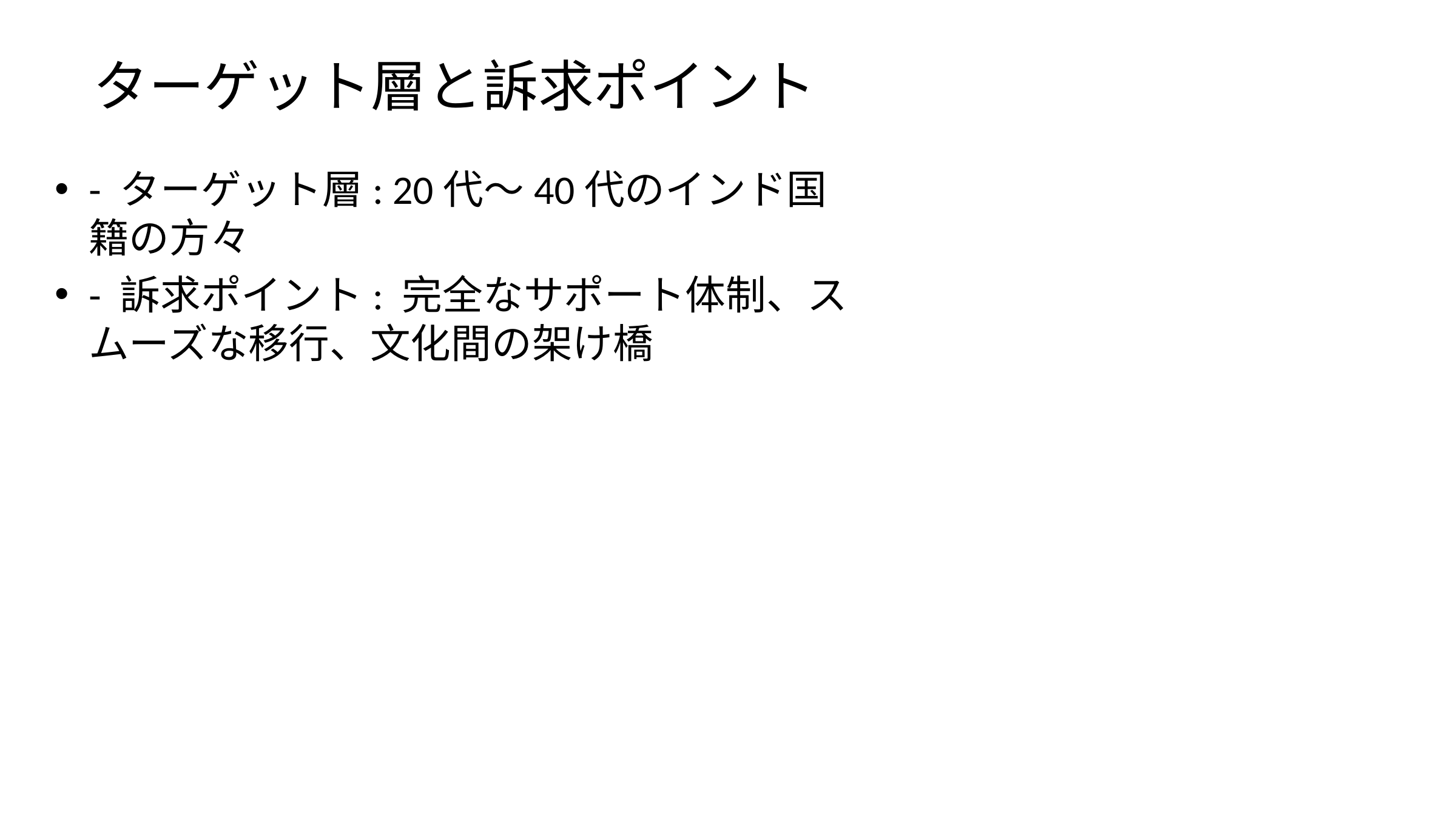

# ターゲット層と訴求ポイント
- ターゲット層: 20代～40代のインド国籍の方々
- 訴求ポイント: 完全なサポート体制、スムーズな移行、文化間の架け橋